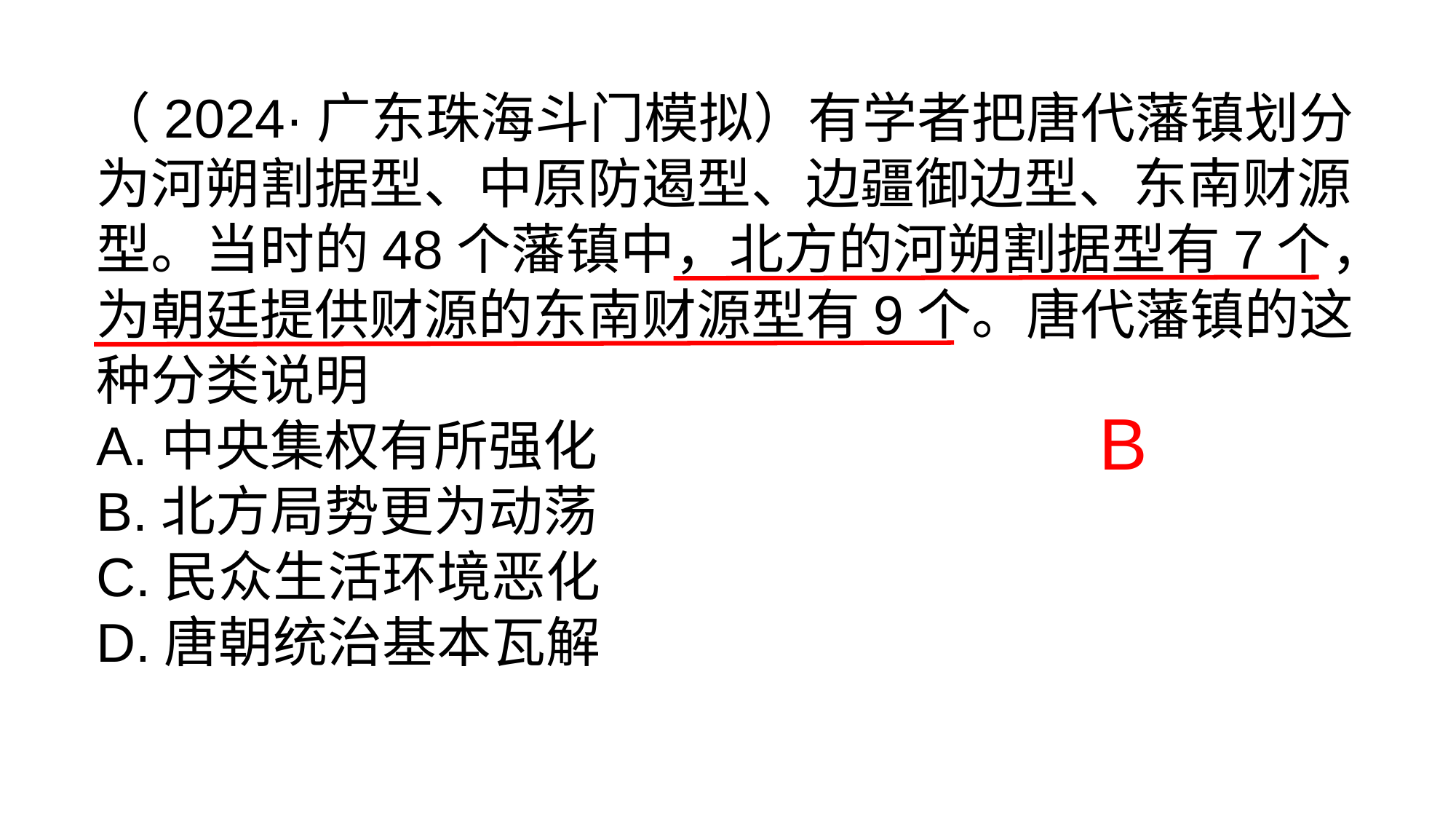

（2024·广东珠海斗门模拟）有学者把唐代藩镇划分为河朔割据型、中原防遏型、边疆御边型、东南财源型。当时的48个藩镇中，北方的河朔割据型有7个，为朝廷提供财源的东南财源型有9个。唐代藩镇的这种分类说明
A.中央集权有所强化
B.北方局势更为动荡
C.民众生活环境恶化
D.唐朝统治基本瓦解
B